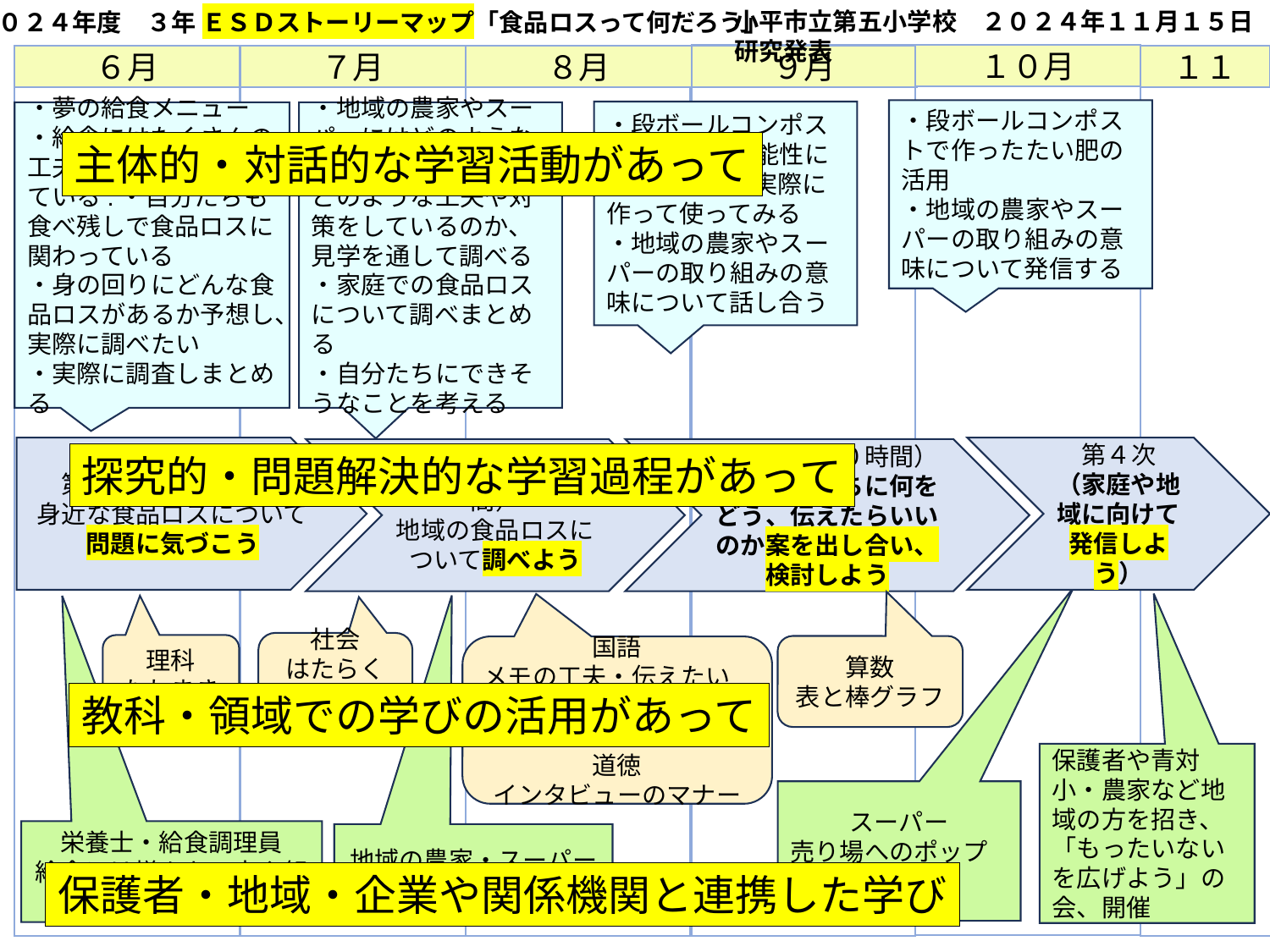

小平市立第五小学校　２０２４年１１月１５日研究発表
２０２４年度　３年 ＥＳＤストーリーマップ「食品ロスって何だろう」
１０月
９月
６月
７月
８月
１１

・段ボールコンポストで作ったたい肥の活用
・地域の農家やスーパーの取り組みの意味について発信する
・段ボールコンポストの役割や可能性について知り、実際に作って使ってみる
・地域の農家やスーパーの取り組みの意味について話し合う
・夢の給食メニュー
・給食にはたくさんの工夫や努力が込められている.・自分たちも食べ残しで食品ロスに関わっている
・身の回りにどんな食品ロスがあるか予想し、実際に調べたい
・実際に調査しまとめる
・地域の農家やスーパーにはどのような食品ロス問題があり、どのような工夫や対策をしているのか、見学を通して調べる
・家庭での食品ロスについて調べまとめる
・自分たちにできそうなことを考える
主体的・対話的な学習活動があって
第１次（１０時間）
身近な食品ロスについて
問題に気づこう
第４次
（家庭や地域に向けて発信しよう）
第２次（２０時間）
地域の食品ロスについて調べよう
第３次（１０時間）
地域の方たちに何をどう、伝えたらいいのか案を出し合い、検討しよう
探究的・問題解決的な学習過程があって
社会
はたらく人のしごと
理科
たねまき
算数
表と棒グラフ
国語
メモの工夫・伝えたいことをはっきりさせて書こう・
道徳
インタビューのマナー
教科・領域での学びの活用があって
保護者や青対小・農家など地域の方を招き、「もったいないを広げよう」の会、開催
スーパー
売り場へのポップなどの掲示
栄養士・給食調理員
給食には様々な工夫や努力が込められている
地域の農家・スーパー
農作業体験、店の見学
保護者・地域・企業や関係機関と連携した学び